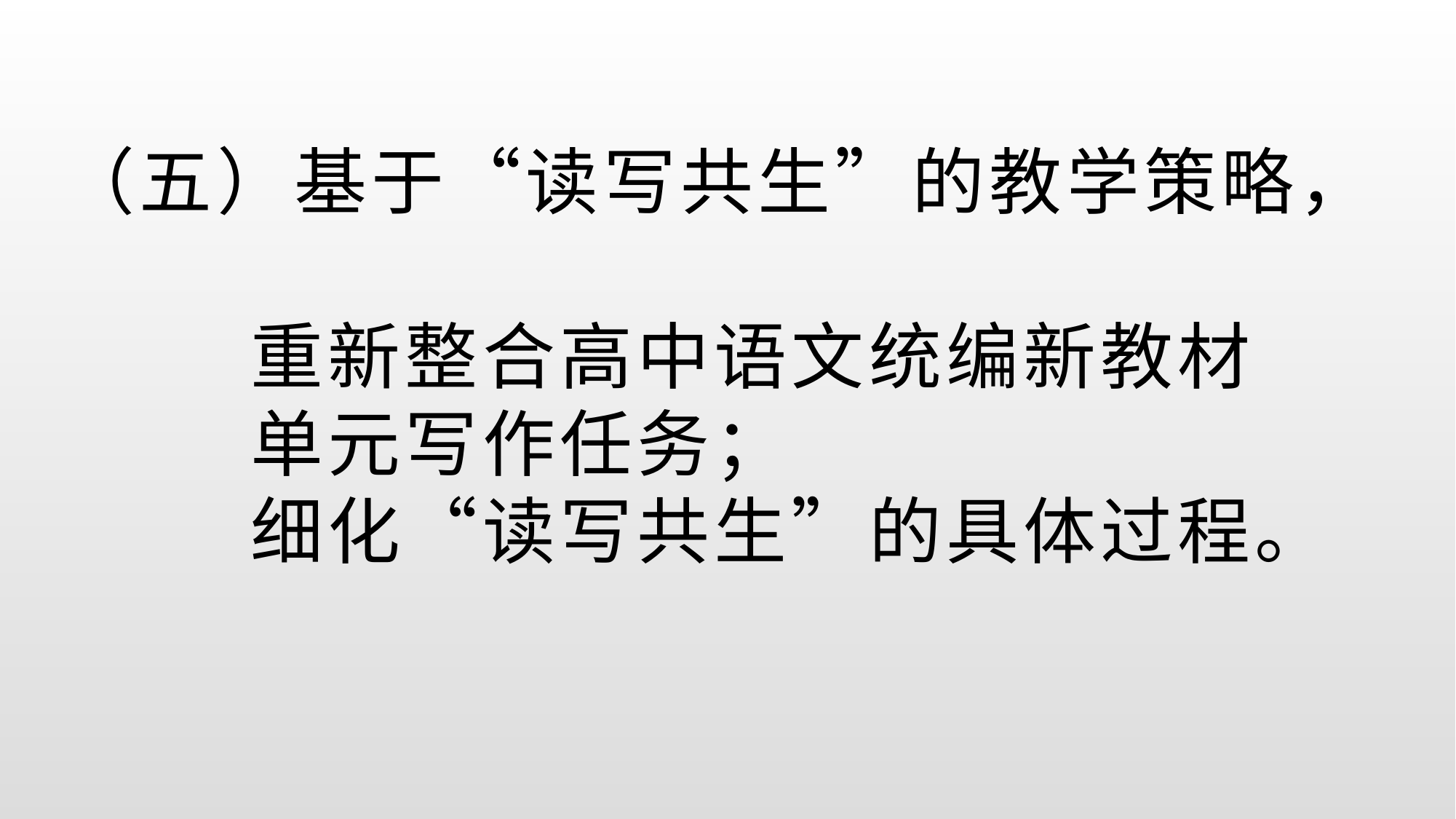

# （五）基于“读写共生”的教学策略， 重新整合高中语文统编新教材 单元写作任务； 细化“读写共生”的具体过程。